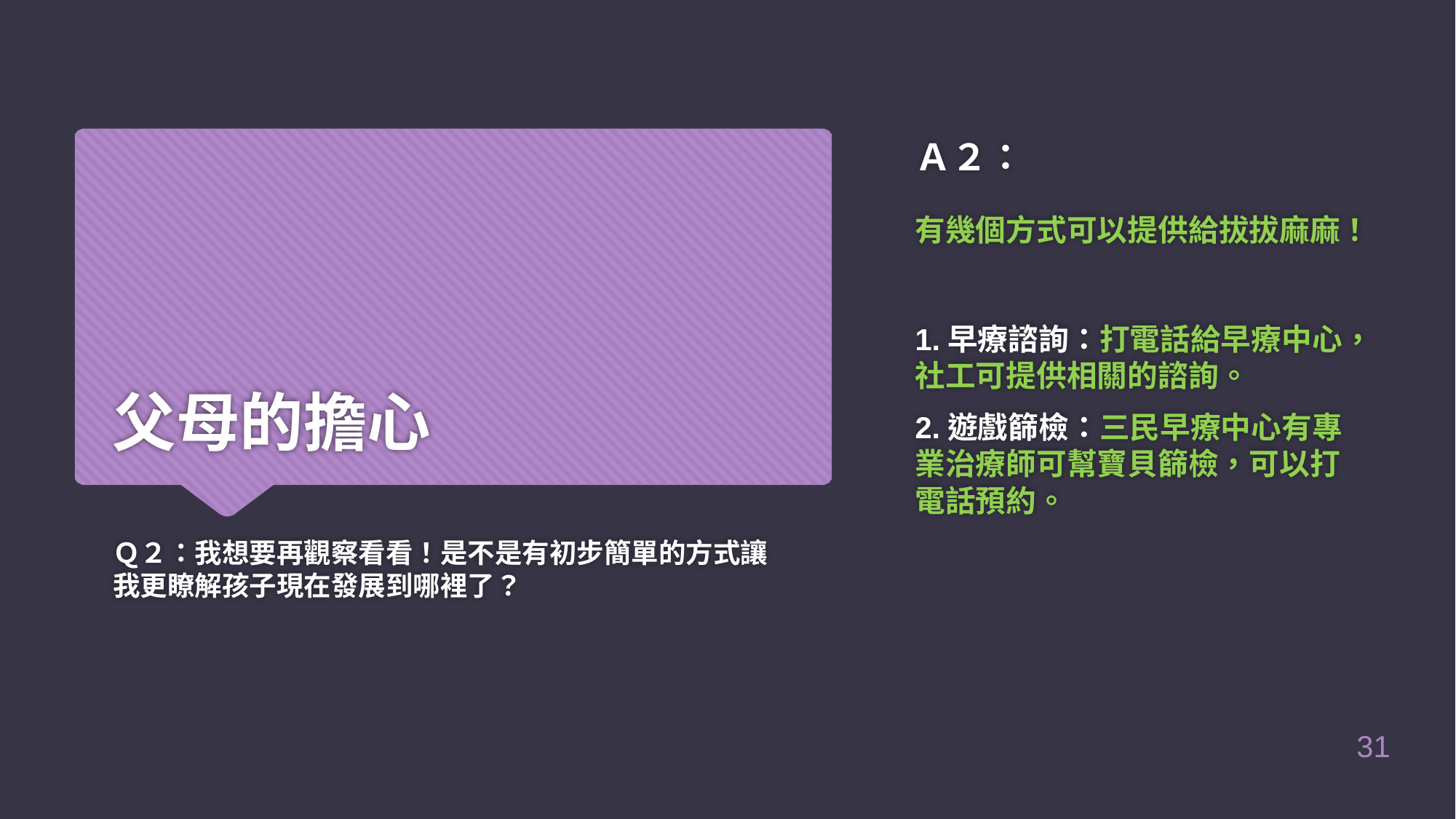

Ａ２：
有幾個方式可以提供給拔拔麻麻！
1.早療諮詢：打電話給早療中心，社工可提供相關的諮詢。
2.遊戲篩檢：三民早療中心有專業治療師可幫寶貝篩檢，可以打電話預約。
# 父母的擔心
Ｑ２：我想要再觀察看看！是不是有初步簡單的方式讓我更瞭解孩子現在發展到哪裡了？
31